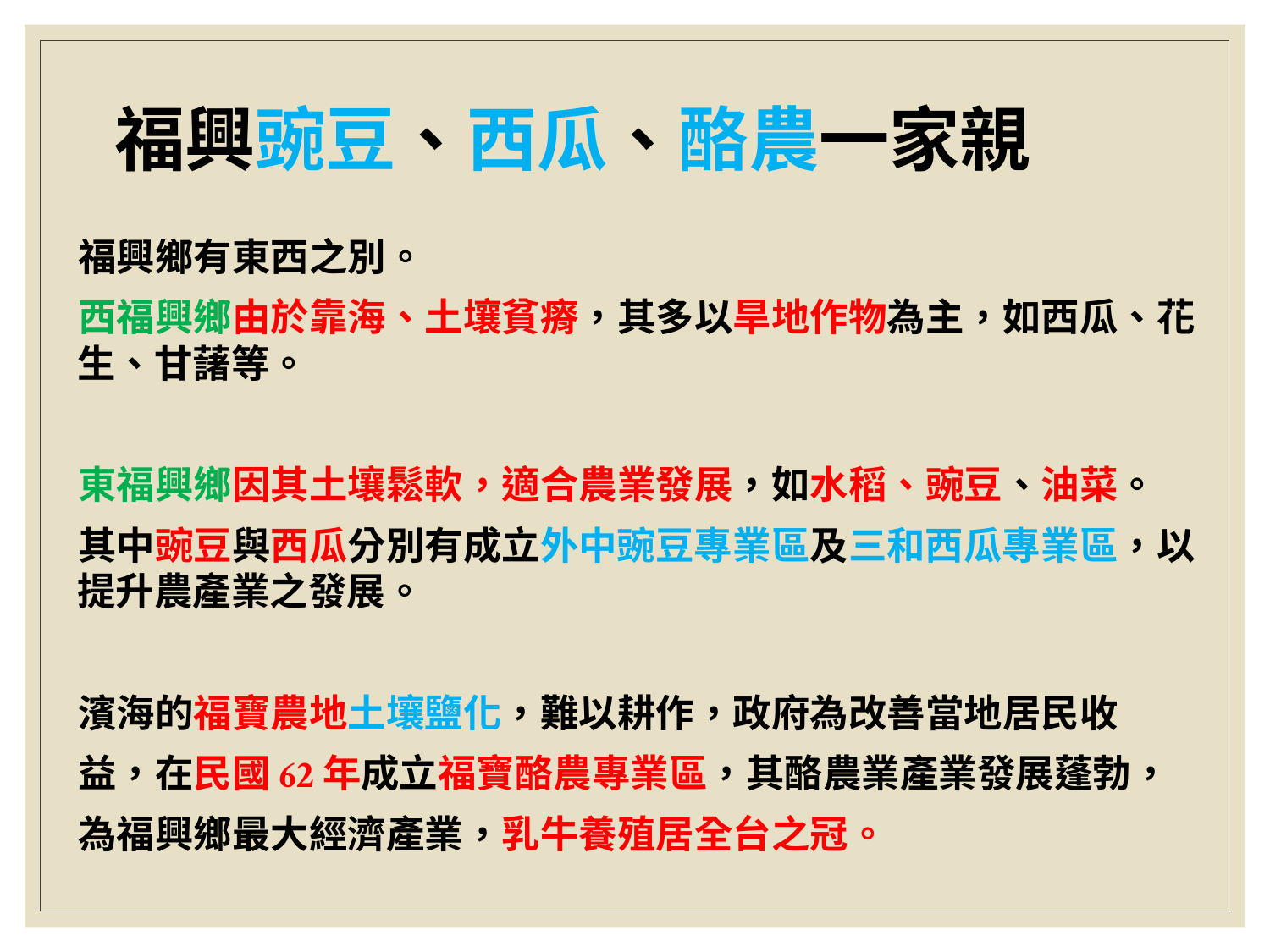

# 福興豌豆、西瓜、酪農一家親
  福興鄉有東西之別。
  西福興鄉由於靠海、土壤貧瘠，其多以旱地作物為主，如西瓜、花生、甘藷等。

  東福興鄉因其土壤鬆軟，適合農業發展，如水稻、豌豆、油菜。
  其中豌豆與西瓜分別有成立外中豌豆專業區及三和西瓜專業區，以提升農產業之發展。

  濱海的福寶農地土壤鹽化，難以耕作，政府為改善當地居民收
  益，在民國62年成立福寶酪農專業區，其酪農業產業發展蓬勃，
  為福興鄉最大經濟產業，乳牛養殖居全台之冠。